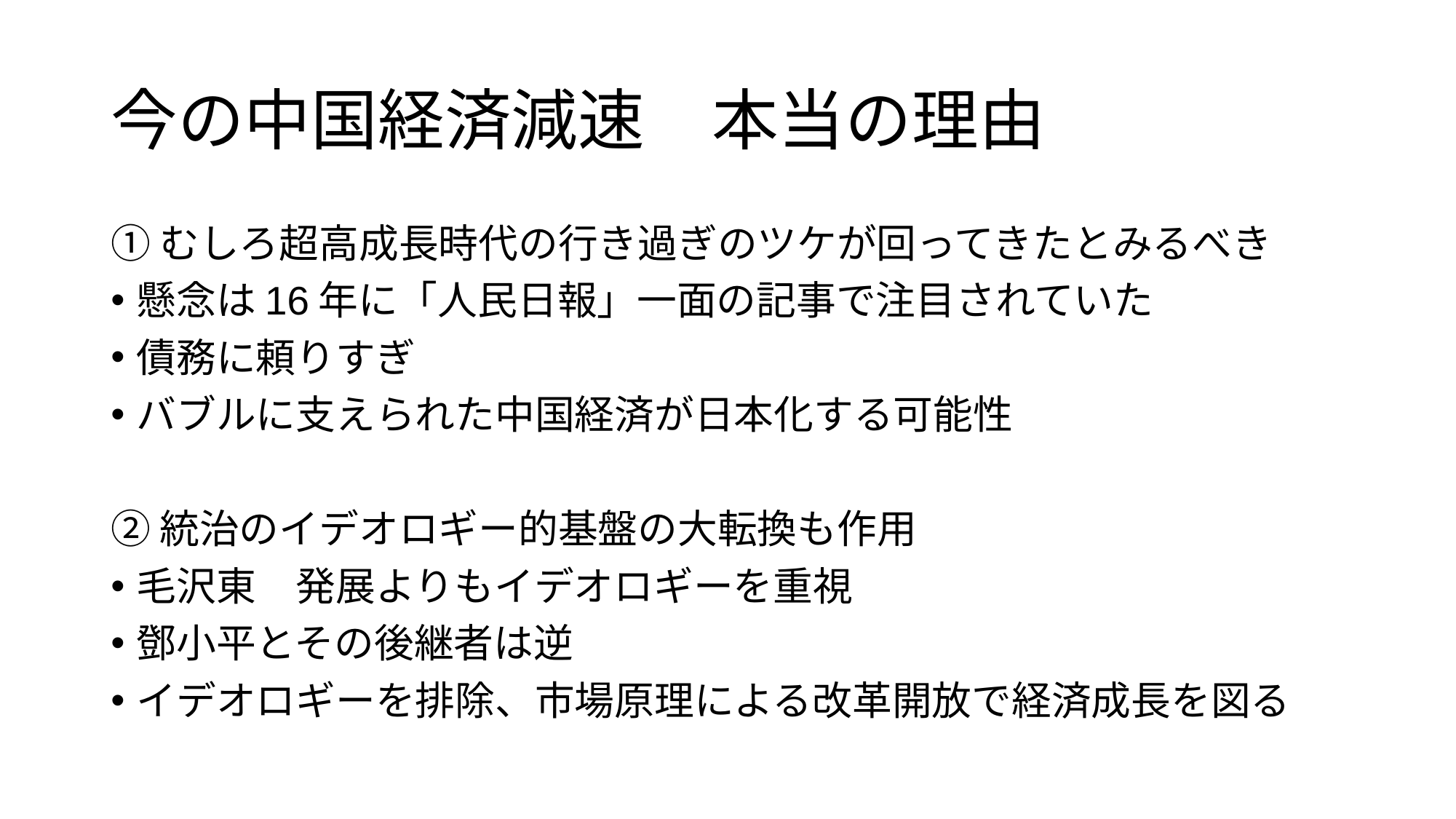

# 今の中国経済減速　本当の理由
①むしろ超高成長時代の行き過ぎのツケが回ってきたとみるべき
懸念は16年に「人民日報」一面の記事で注目されていた
債務に頼りすぎ
バブルに支えられた中国経済が日本化する可能性

②統治のイデオロギー的基盤の大転換も作用
毛沢東　発展よりもイデオロギーを重視
鄧小平とその後継者は逆
イデオロギーを排除、市場原理による改革開放で経済成長を図る